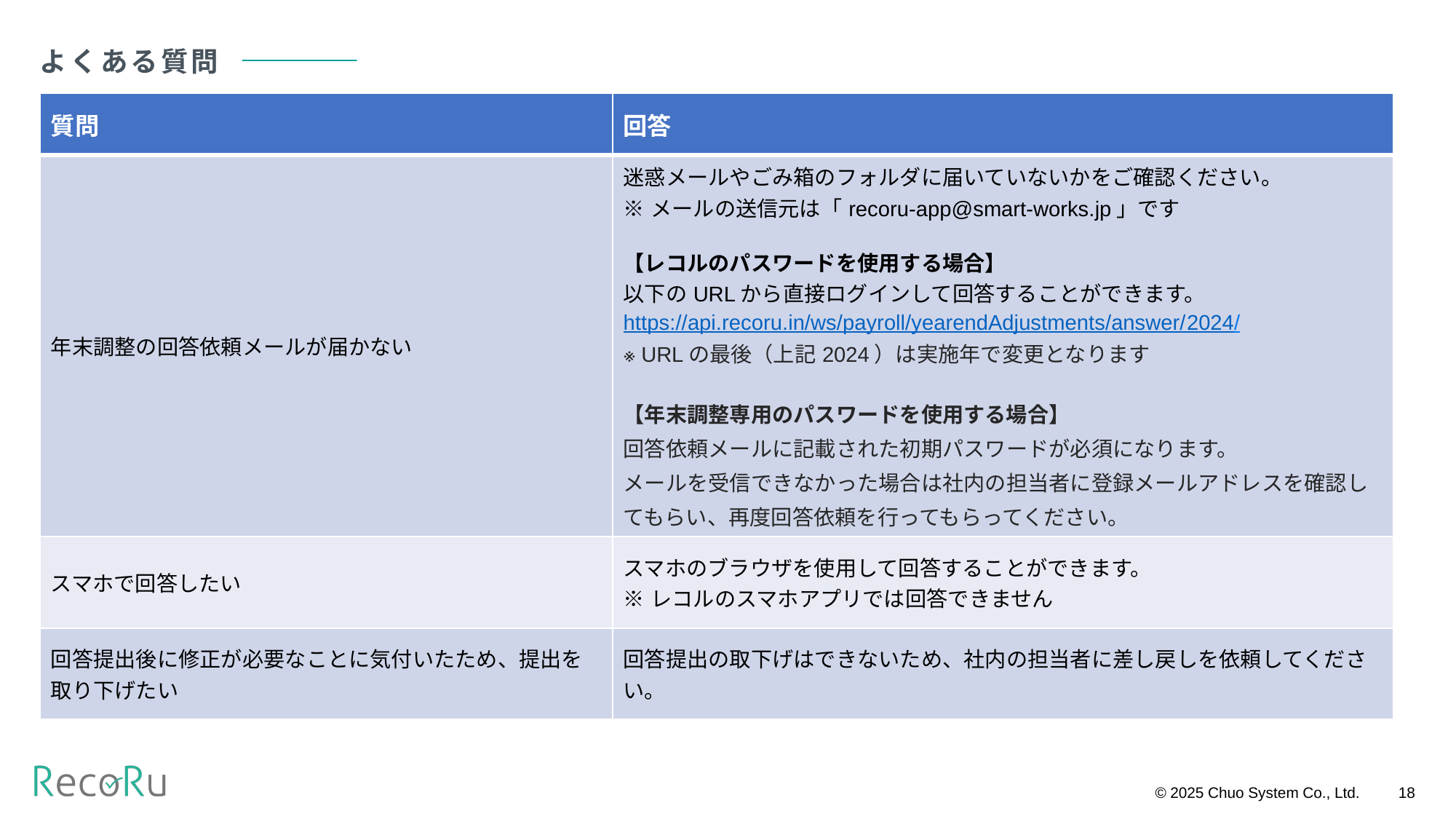

よくある質問
| 質問 | 回答 |
| --- | --- |
| 年末調整の回答依頼メールが届かない | 迷惑メールやごみ箱のフォルダに届いていないかをご確認ください。 ※メールの送信元は「recoru-app@smart-works.jp」です 【レコルのパスワードを使用する場合】 以下のURLから直接ログインして回答することができます。 https://api.recoru.in/ws/payroll/yearendAdjustments/answer/2024/ ※URLの最後（上記2024）は実施年で変更となります 【年末調整専用のパスワードを使用する場合】 回答依頼メールに記載された初期パスワードが必須になります。 メールを受信できなかった場合は社内の担当者に登録メールアドレスを確認してもらい、再度回答依頼を行ってもらってください。 |
| スマホで回答したい | スマホのブラウザを使用して回答することができます。 ※レコルのスマホアプリでは回答できません |
| 回答提出後に修正が必要なことに気付いたため、提出を取り下げたい | 回答提出の取下げはできないため、社内の担当者に差し戻しを依頼してください。 |